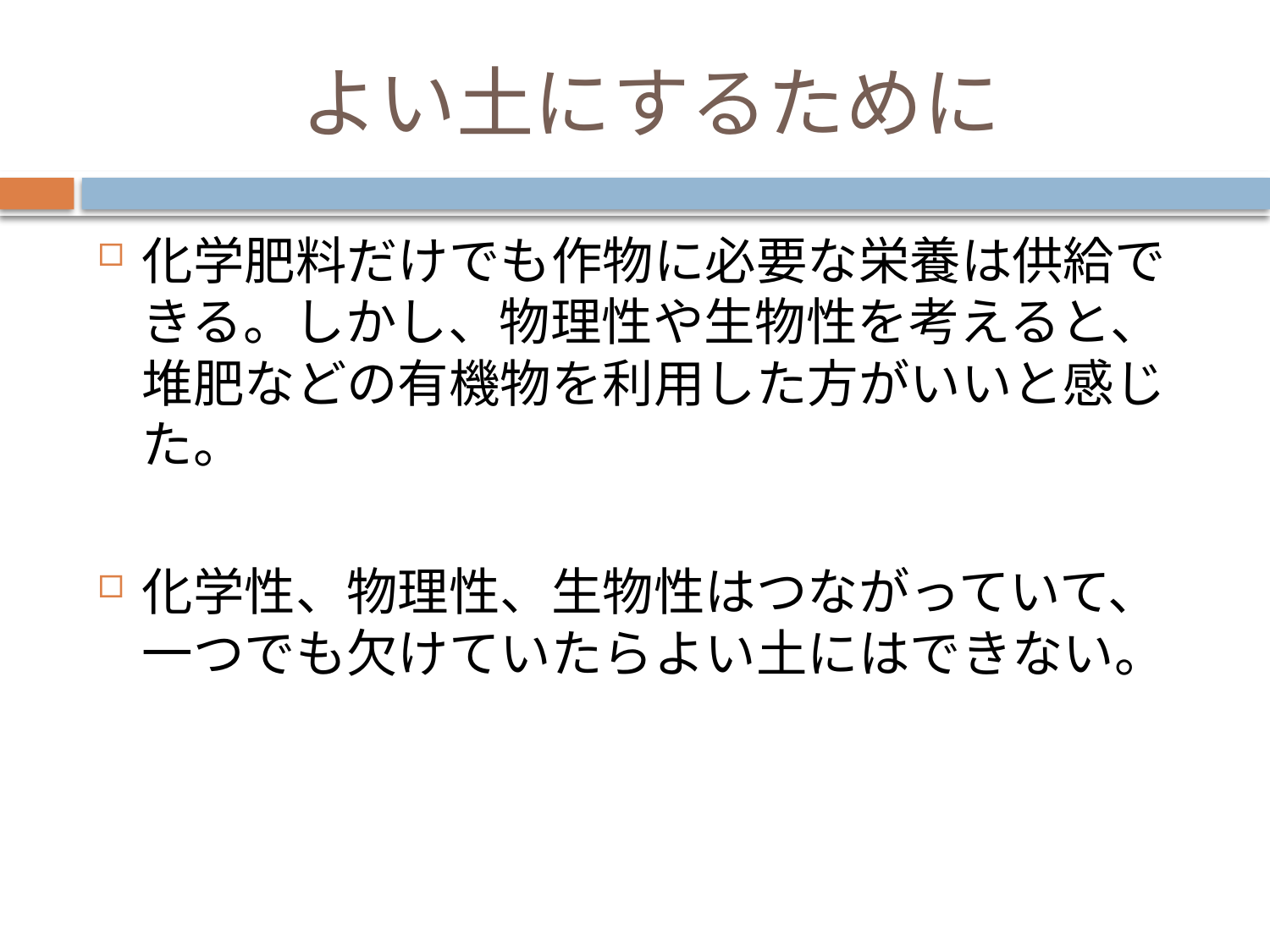

# よい土にするために
化学肥料だけでも作物に必要な栄養は供給できる。しかし、物理性や生物性を考えると、堆肥などの有機物を利用した方がいいと感じた。

化学性、物理性、生物性はつながっていて、一つでも欠けていたらよい土にはできない。